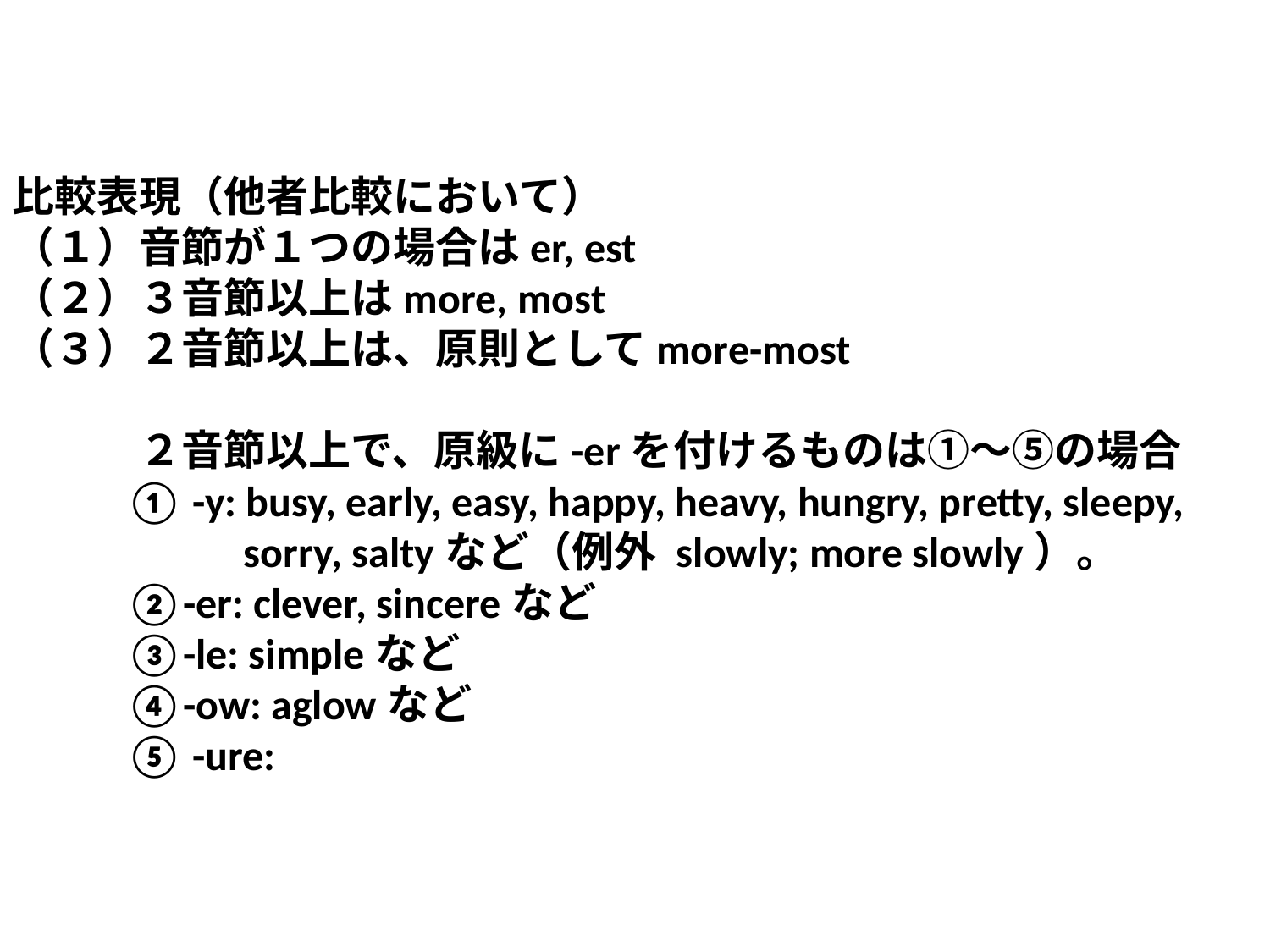

比較表現（他者比較において）
（１）音節が１つの場合はer, est
（２）３音節以上はmore, most
（３）２音節以上は、原則としてmore-most

　　　２音節以上で、原級に-erを付けるものは①～⑤の場合
            ① -y: busy, early, easy, happy, heavy, hungry, pretty, sleepy,
　　　　 　sorry, saltyなど（例外 slowly; more slowly）。
            ②-er: clever, sincereなど
            ③-le: simpleなど
            ④-ow: aglowなど
            ⑤ -ure: